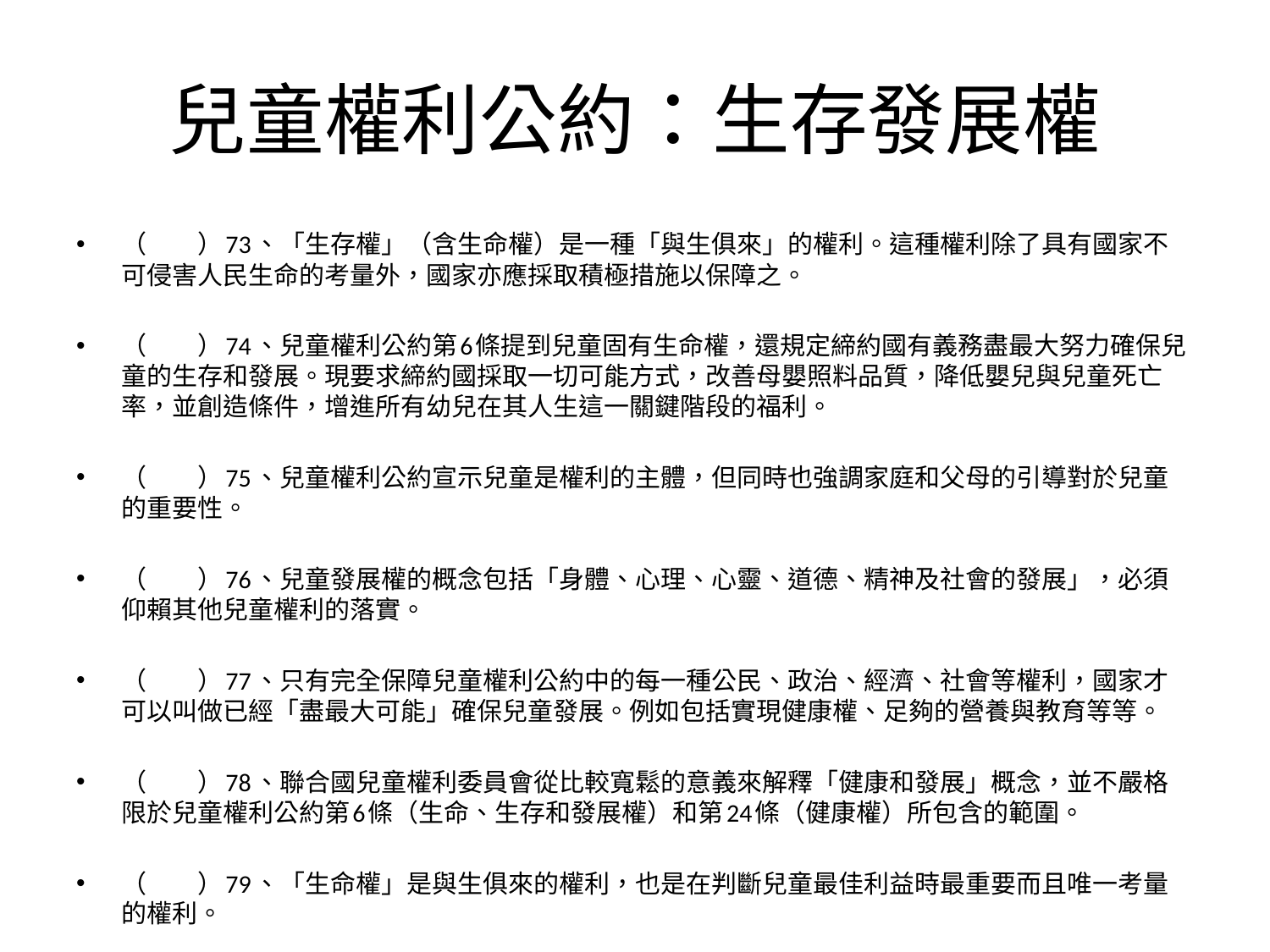

# 兒童權利公約：生存發展權
（　　）73、「生存權」（含生命權）是一種「與生俱來」的權利。這種權利除了具有國家不可侵害人民生命的考量外，國家亦應採取積極措施以保障之。

（　　）74、兒童權利公約第6條提到兒童固有生命權，還規定締約國有義務盡最大努力確保兒童的生存和發展。現要求締約國採取一切可能方式，改善母嬰照料品質，降低嬰兒與兒童死亡率，並創造條件，增進所有幼兒在其人生這一關鍵階段的福利。

（　　）75、兒童權利公約宣示兒童是權利的主體，但同時也強調家庭和父母的引導對於兒童的重要性。

（　　）76、兒童發展權的概念包括「身體、心理、心靈、道德、精神及社會的發展」，必須仰賴其他兒童權利的落實。

（　　）77、只有完全保障兒童權利公約中的每一種公民、政治、經濟、社會等權利，國家才可以叫做已經「盡最大可能」確保兒童發展。例如包括實現健康權、足夠的營養與教育等等。

（　　）78、聯合國兒童權利委員會從比較寬鬆的意義來解釋「健康和發展」概念，並不嚴格限於兒童權利公約第6條（生命、生存和發展權）和第24條（健康權）所包含的範圍。

（　　）79、「生命權」是與生俱來的權利，也是在判斷兒童最佳利益時最重要而且唯一考量的權利。